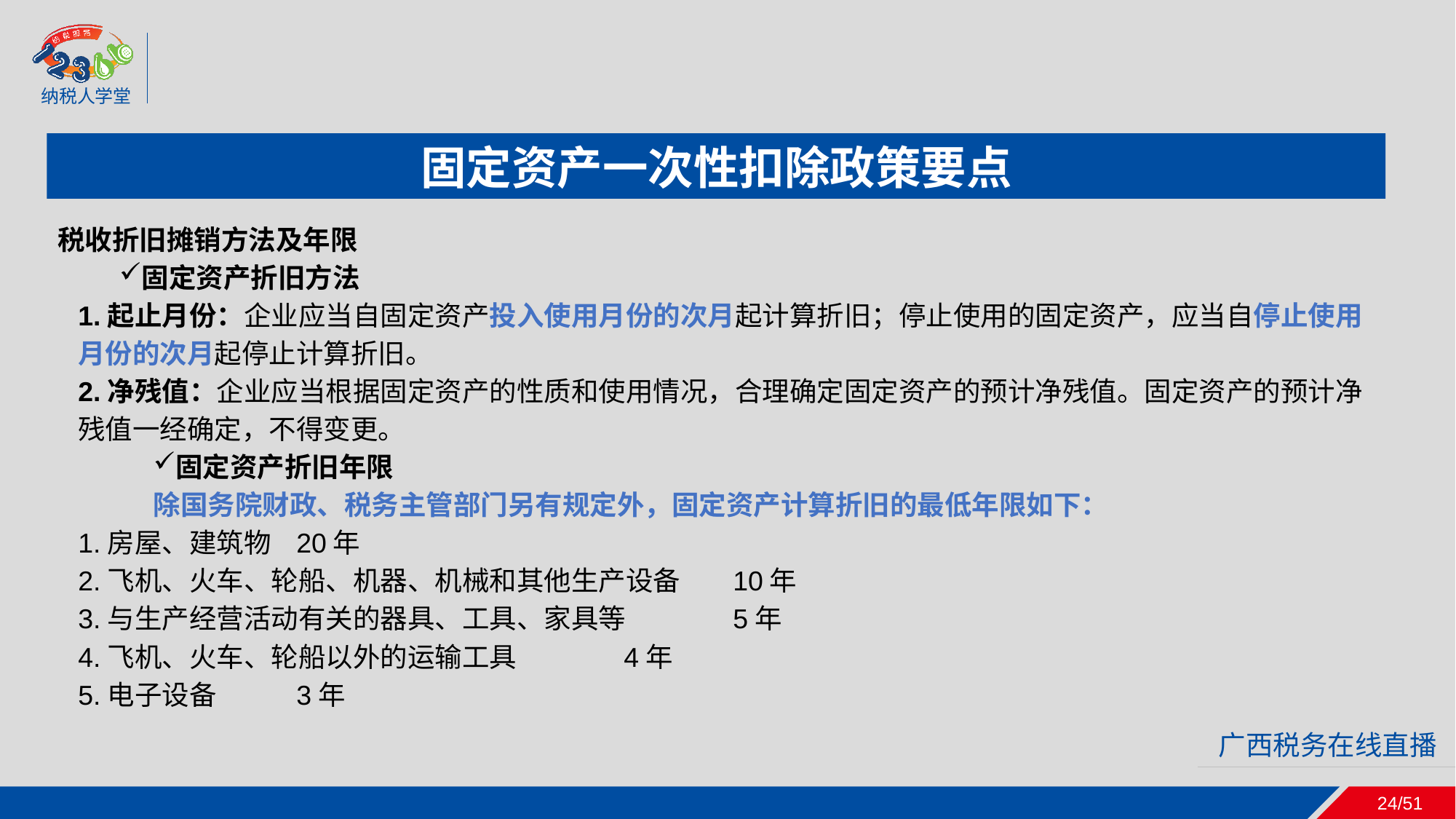

固定资产一次性扣除政策要点
税收折旧摊销方法及年限
固定资产折旧方法
1.起止月份：企业应当自固定资产投入使用月份的次月起计算折旧；停止使用的固定资产，应当自停止使用月份的次月起停止计算折旧。
2.净残值：企业应当根据固定资产的性质和使用情况，合理确定固定资产的预计净残值。固定资产的预计净残值一经确定，不得变更。
固定资产折旧年限
除国务院财政、税务主管部门另有规定外，固定资产计算折旧的最低年限如下：
1.房屋、建筑物	20年
2.飞机、火车、轮船、机器、机械和其他生产设备	10年
3.与生产经营活动有关的器具、工具、家具等	5年
4.飞机、火车、轮船以外的运输工具	4年
5.电子设备	3年